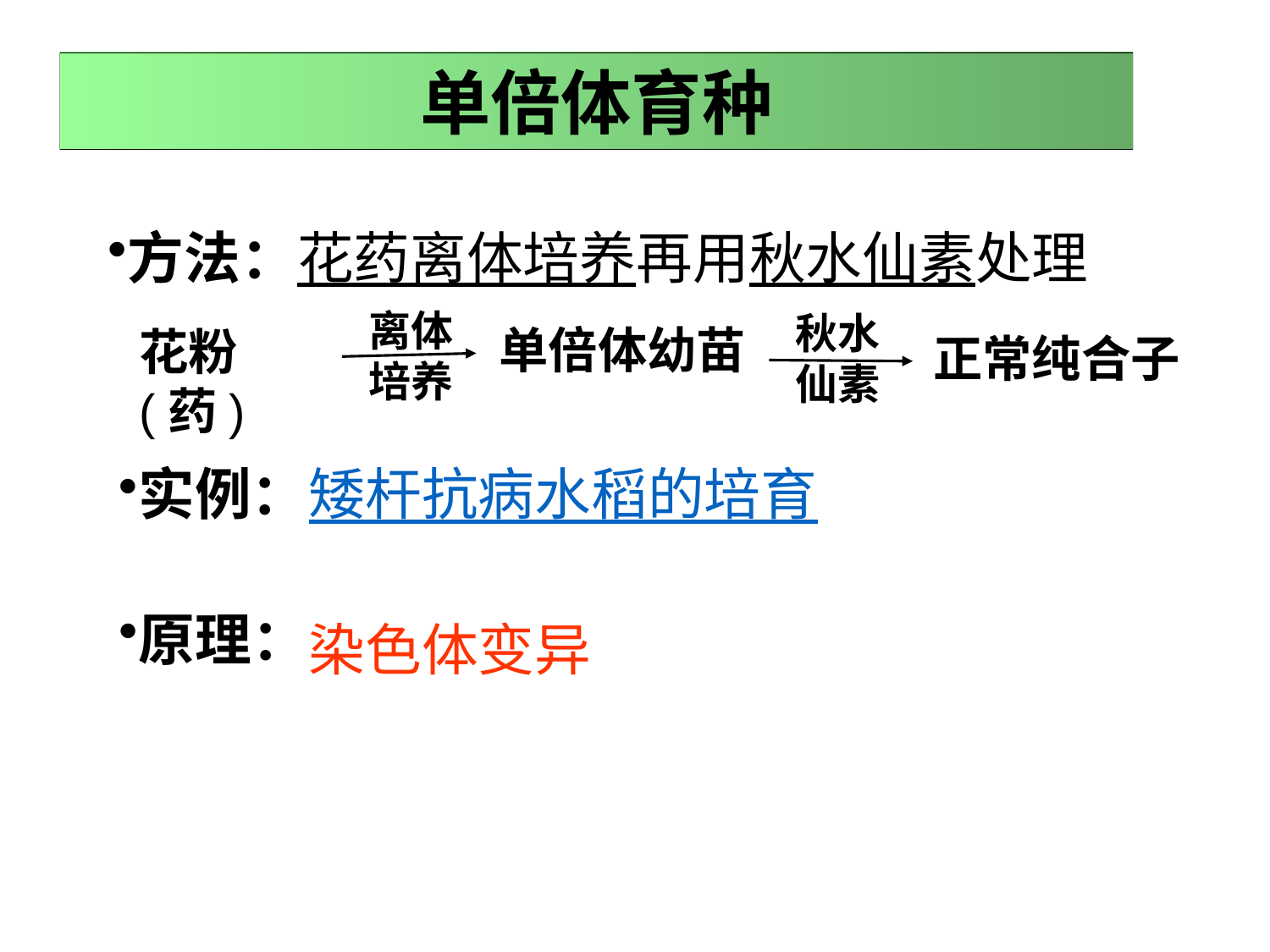

单倍体育种
花药离体培养再用秋水仙素处理
方法：
离体
培养

秋水
仙素

单倍体幼苗
花粉(药)
正常纯合子
实例：
矮杆抗病水稻的培育
原理：
染色体变异